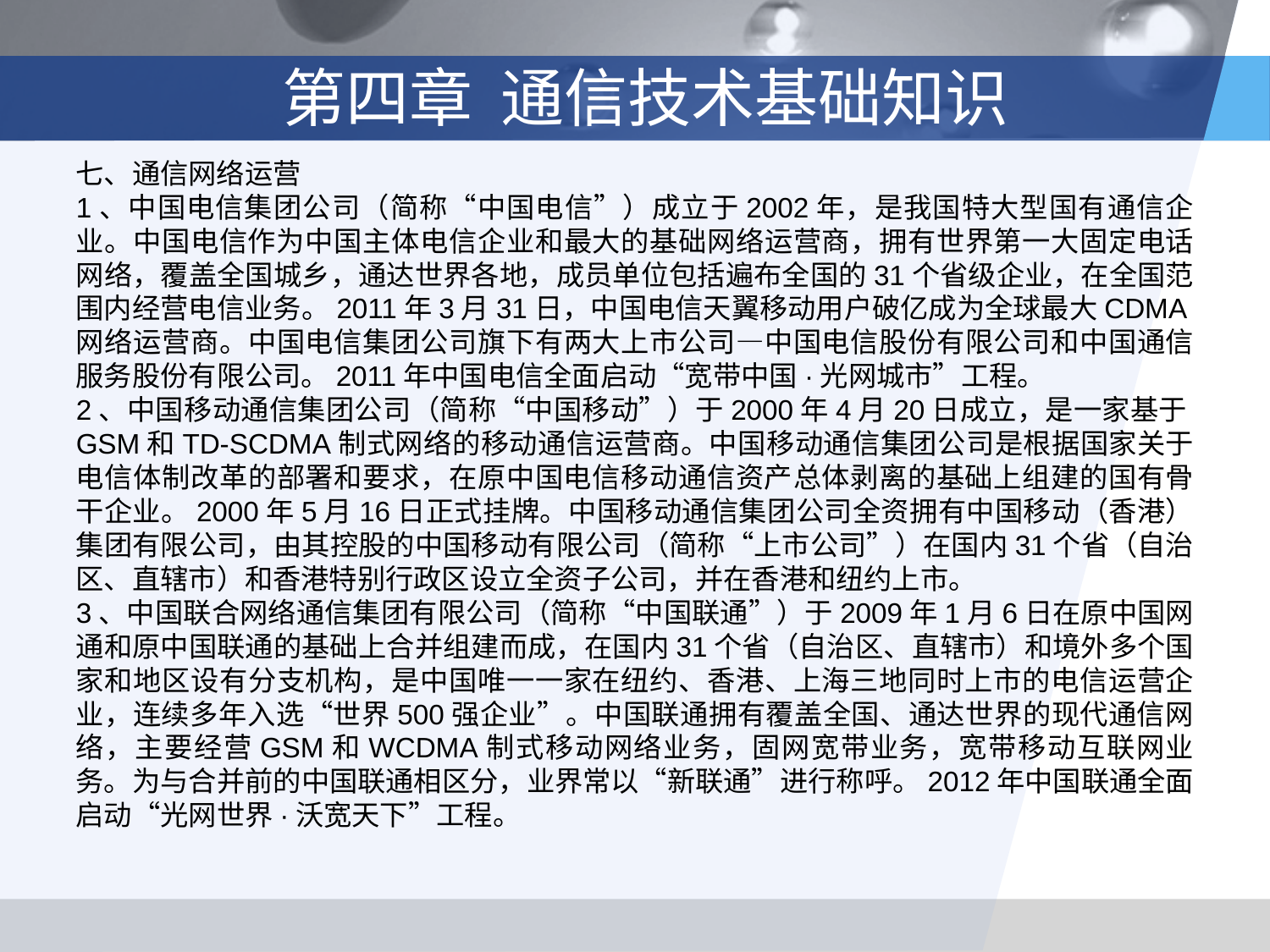

# 第四章  通信技术基础知识
七、通信网络运营
1、中国电信集团公司（简称“中国电信”）成立于2002年，是我国特大型国有通信企业。中国电信作为中国主体电信企业和最大的基础网络运营商，拥有世界第一大固定电话网络，覆盖全国城乡，通达世界各地，成员单位包括遍布全国的31个省级企业，在全国范围内经营电信业务。2011年3月31日，中国电信天翼移动用户破亿成为全球最大CDMA网络运营商。中国电信集团公司旗下有两大上市公司—中国电信股份有限公司和中国通信服务股份有限公司。2011年中国电信全面启动“宽带中国·光网城市”工程。
2、中国移动通信集团公司（简称“中国移动”）于2000年4月20日成立，是一家基于GSM和TD-SCDMA制式网络的移动通信运营商。中国移动通信集团公司是根据国家关于电信体制改革的部署和要求，在原中国电信移动通信资产总体剥离的基础上组建的国有骨干企业。2000年5月16日正式挂牌。中国移动通信集团公司全资拥有中国移动（香港）集团有限公司，由其控股的中国移动有限公司（简称“上市公司”）在国内31个省（自治区、直辖市）和香港特别行政区设立全资子公司，并在香港和纽约上市。
3、中国联合网络通信集团有限公司（简称“中国联通”）于2009年1月6日在原中国网通和原中国联通的基础上合并组建而成，在国内31个省（自治区、直辖市）和境外多个国家和地区设有分支机构，是中国唯一一家在纽约、香港、上海三地同时上市的电信运营企业，连续多年入选“世界500强企业”。中国联通拥有覆盖全国、通达世界的现代通信网络，主要经营GSM和WCDMA制式移动网络业务，固网宽带业务，宽带移动互联网业务。为与合并前的中国联通相区分，业界常以“新联通”进行称呼。2012年中国联通全面启动“光网世界·沃宽天下”工程。